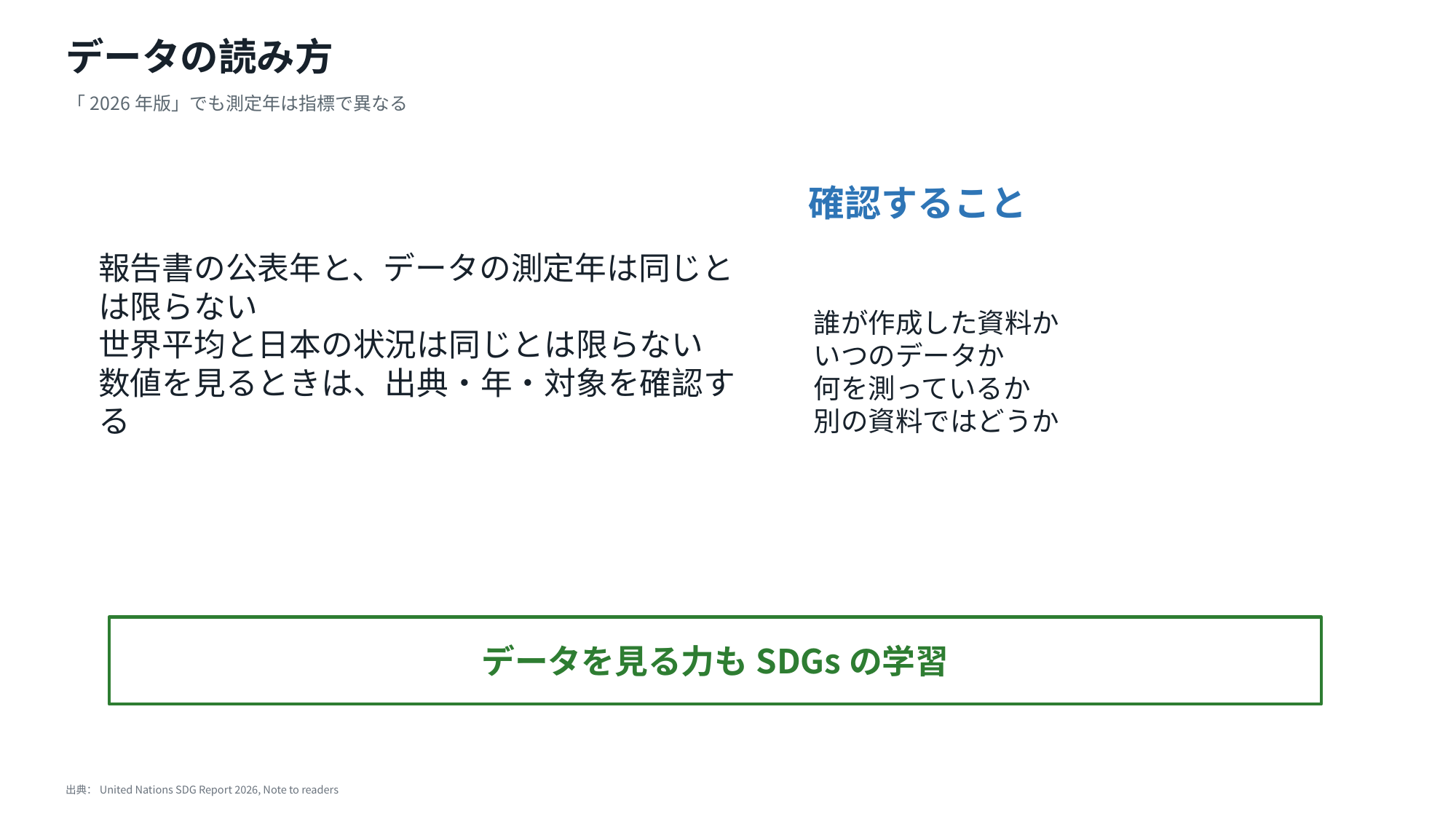

データの読み方
「2026年版」でも測定年は指標で異なる
報告書の公表年と、データの測定年は同じとは限らない
世界平均と日本の状況は同じとは限らない
数値を見るときは、出典・年・対象を確認する
確認すること
誰が作成した資料か
いつのデータか
何を測っているか
別の資料ではどうか

データを見る力もSDGsの学習
出典：United Nations SDG Report 2026, Note to readers